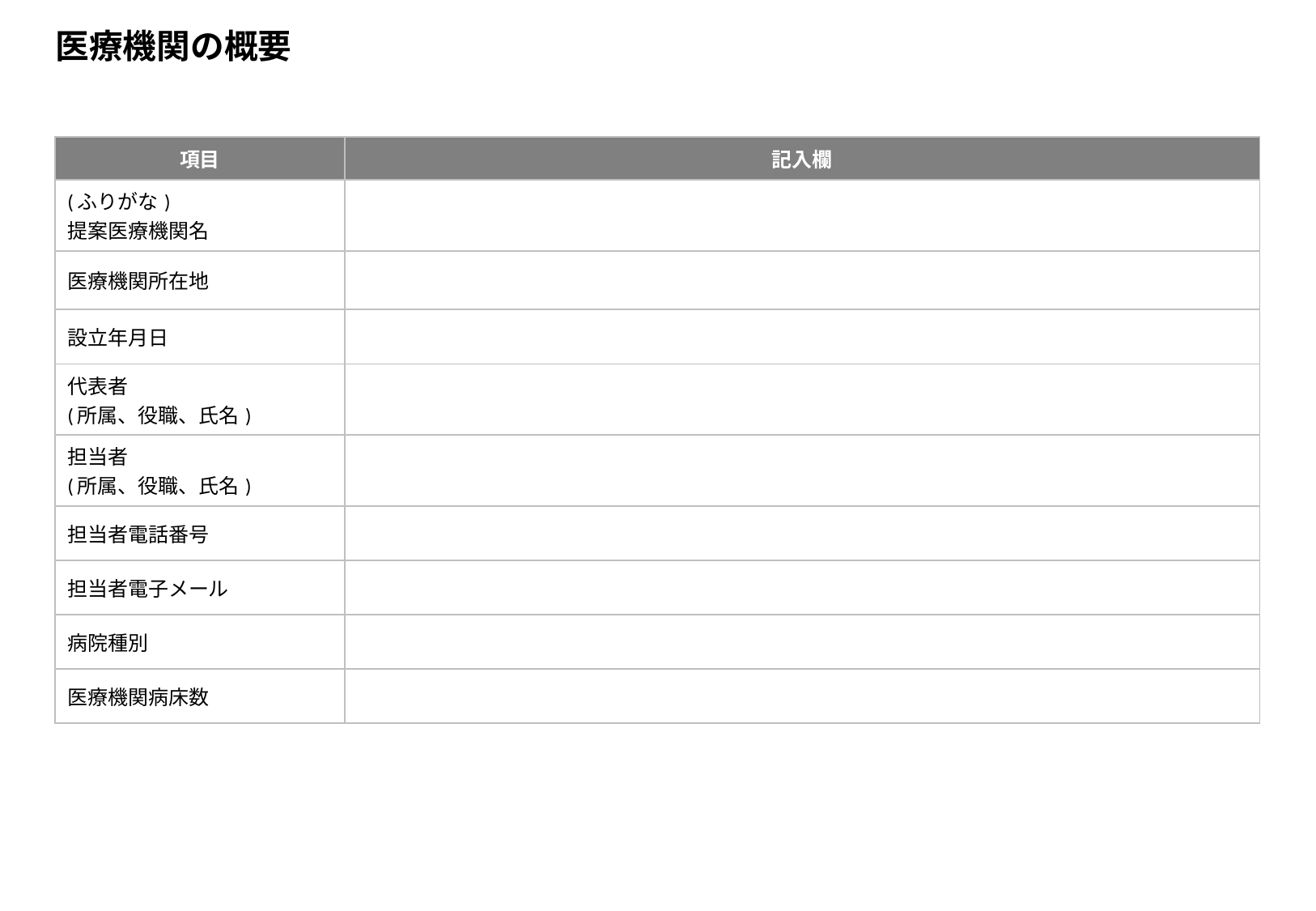

# 医療機関の概要
| 項目 | 記入欄 |
| --- | --- |
| (ふりがな) 提案医療機関名 |  |
| 医療機関所在地 |  |
| 設立年月日 |  |
| 代表者 (所属、役職、氏名) |  |
| 担当者 (所属、役職、氏名) |  |
| 担当者電話番号 |  |
| 担当者電子メール |  |
| 病院種別 |  |
| 医療機関病床数 |  |